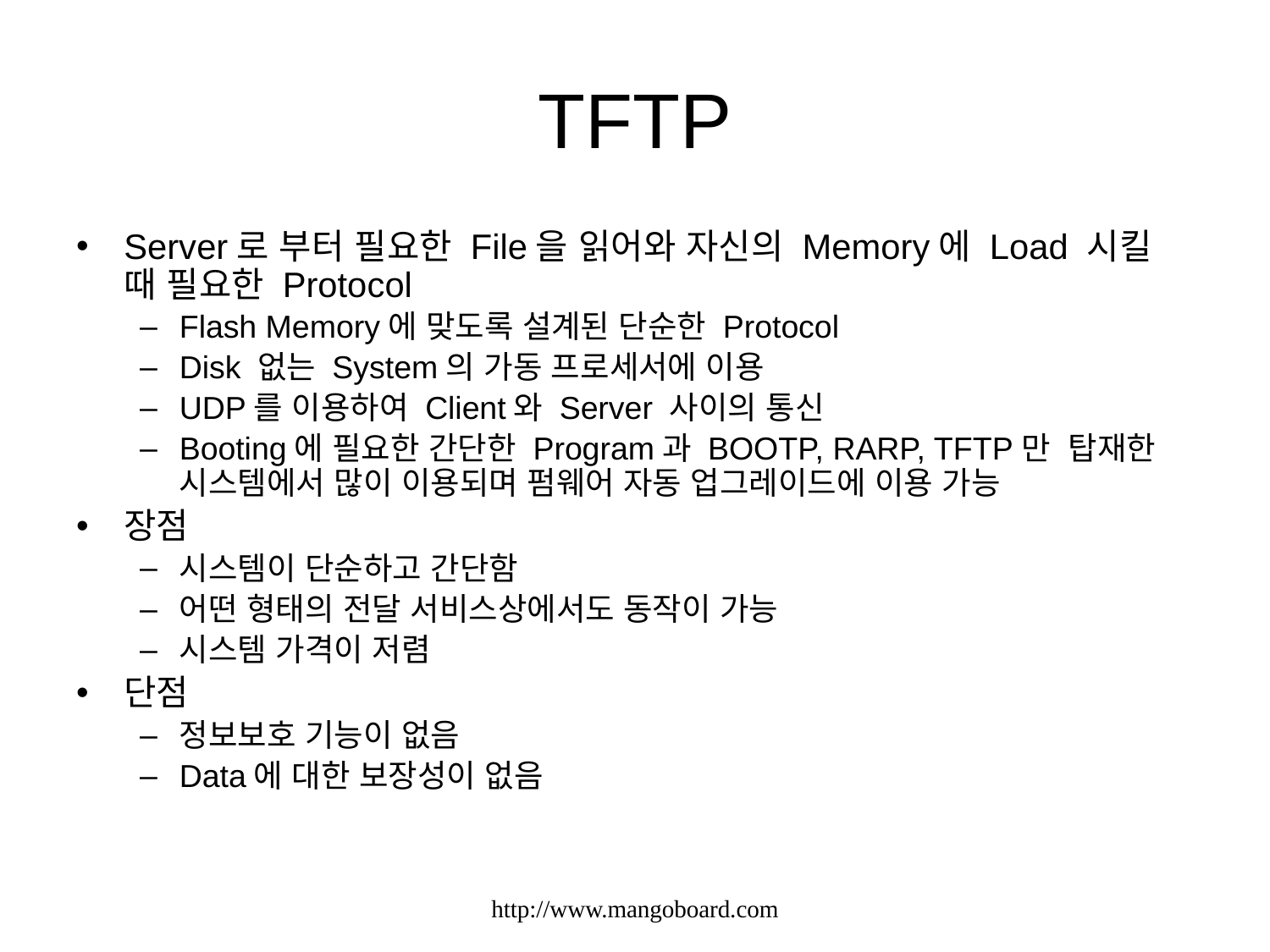

# TFTP
Server로 부터 필요한 File을 읽어와 자신의 Memory에 Load 시킬 때 필요한 Protocol
Flash Memory에 맞도록 설계된 단순한 Protocol
Disk 없는 System의 가동 프로세서에 이용
UDP를 이용하여 Client와 Server 사이의 통신
Booting에 필요한 간단한 Program과 BOOTP, RARP, TFTP만  탑재한 시스템에서 많이 이용되며 펌웨어 자동 업그레이드에 이용 가능
장점
시스템이 단순하고 간단함
어떤 형태의 전달 서비스상에서도 동작이 가능
시스템 가격이 저렴
단점
정보보호 기능이 없음
Data에 대한 보장성이 없음
http://www.mangoboard.com